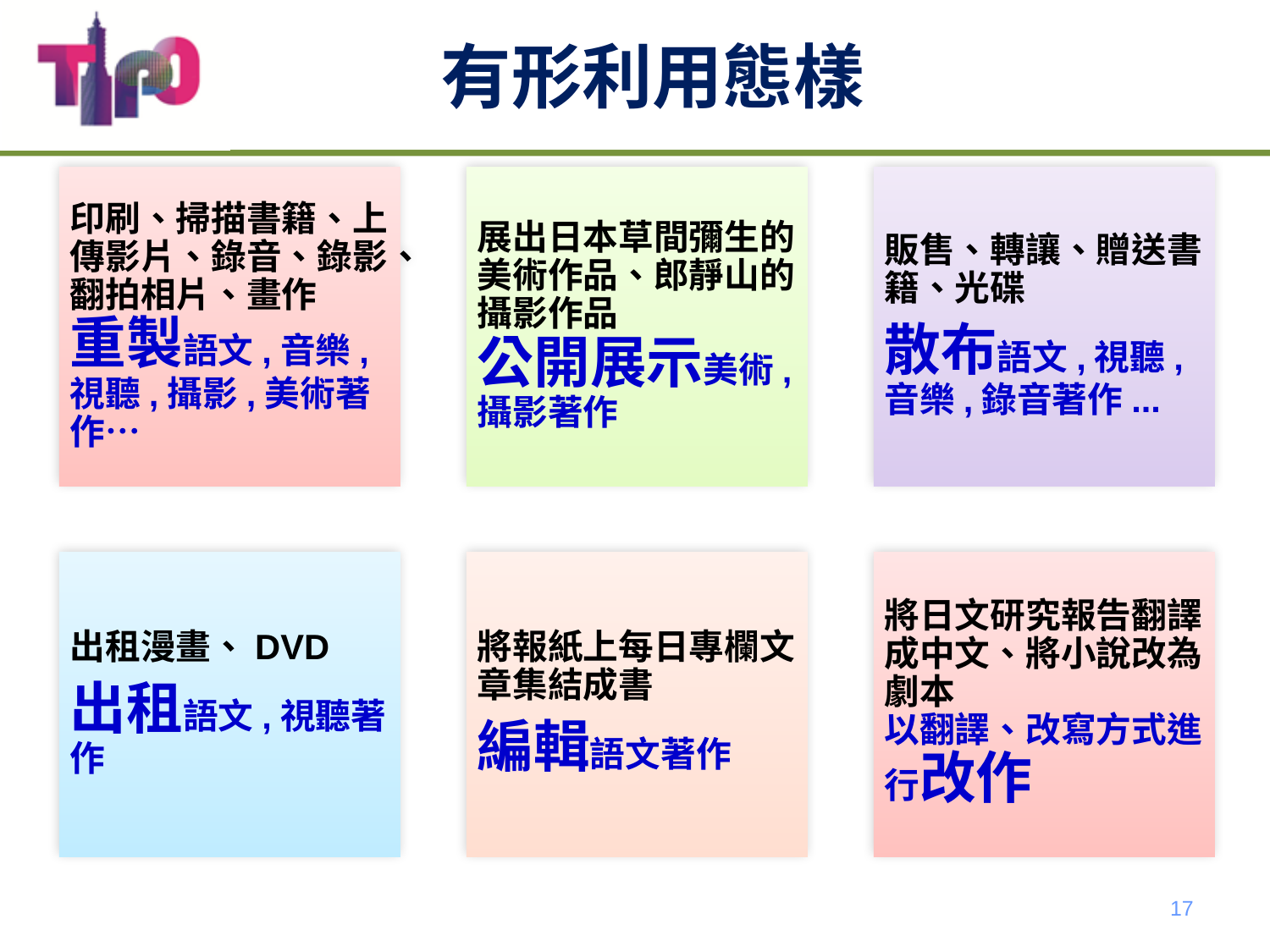

# 有形利用態樣
印刷、掃描書籍、上傳影片、錄音、錄影、翻拍相片、畫作
重製語文,音樂,視聽,攝影,美術著作…
展出日本草間彌生的美術作品、郎靜山的攝影作品
公開展示美術,攝影著作
販售、轉讓、贈送書籍、光碟
散布語文,視聽,音樂,錄音著作...
出租漫畫、DVD
出租語文,視聽著作
將報紙上每日專欄文章集結成書
編輯語文著作
將日文研究報告翻譯成中文、將小說改為劇本
以翻譯、改寫方式進行改作
17